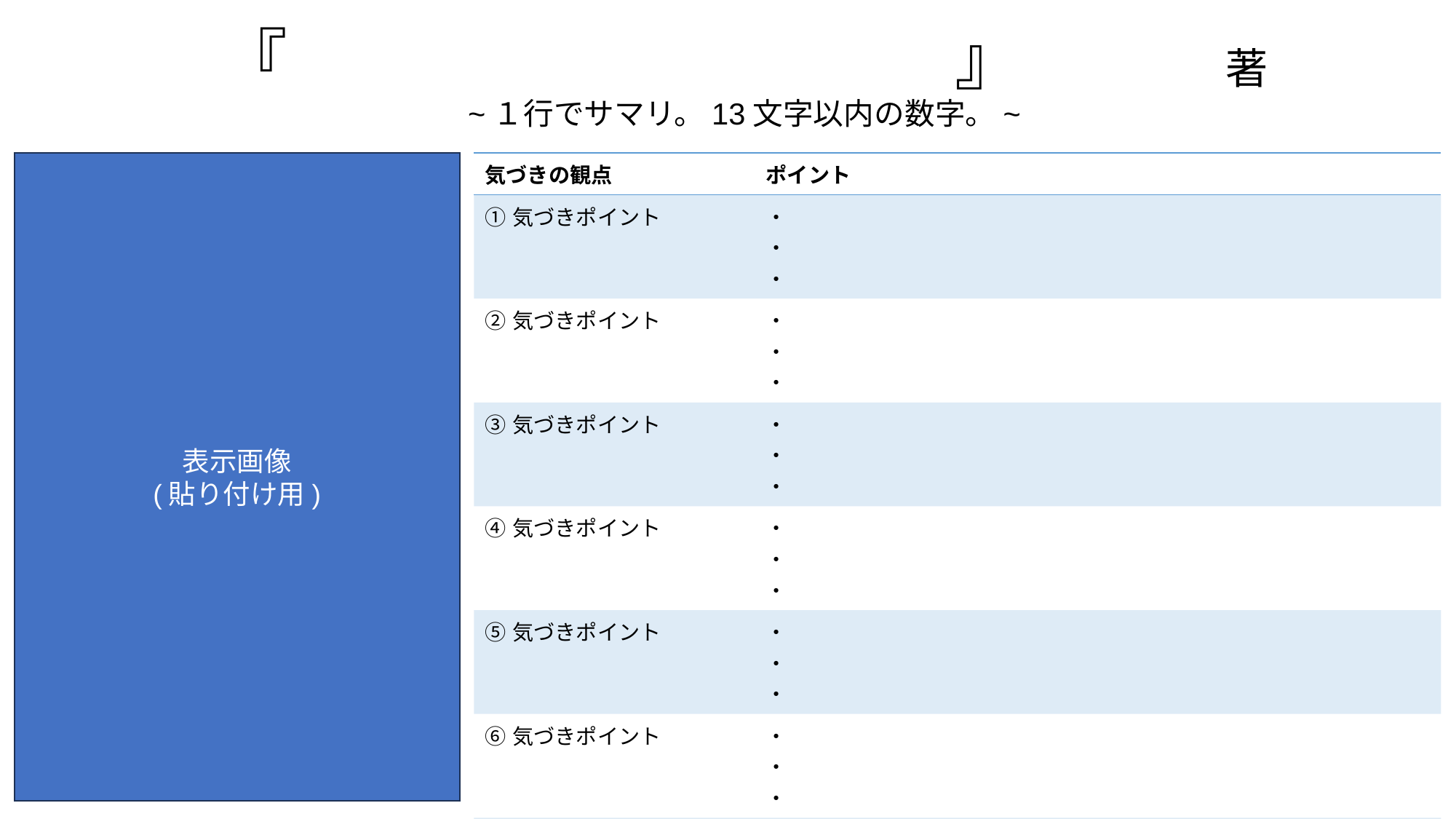

# 『　　　　　　　　　　』　 　　　著 ~１行でサマリ。13文字以内の数字。~
表示画像
(貼り付け用)
| 気づきの観点 | ポイント |
| --- | --- |
| ①気づきポイント | ・ ・ ・ |
| ②気づきポイント | ・ ・ ・ |
| ③気づきポイント | ・ ・ ・ |
| ④気づきポイント | ・ ・ ・ |
| ⑤気づきポイント | ・ ・ ・ |
| ⑥気づきポイント | ・ ・ ・ |
| ⑦気づきポイント | ・ ・ ・ |